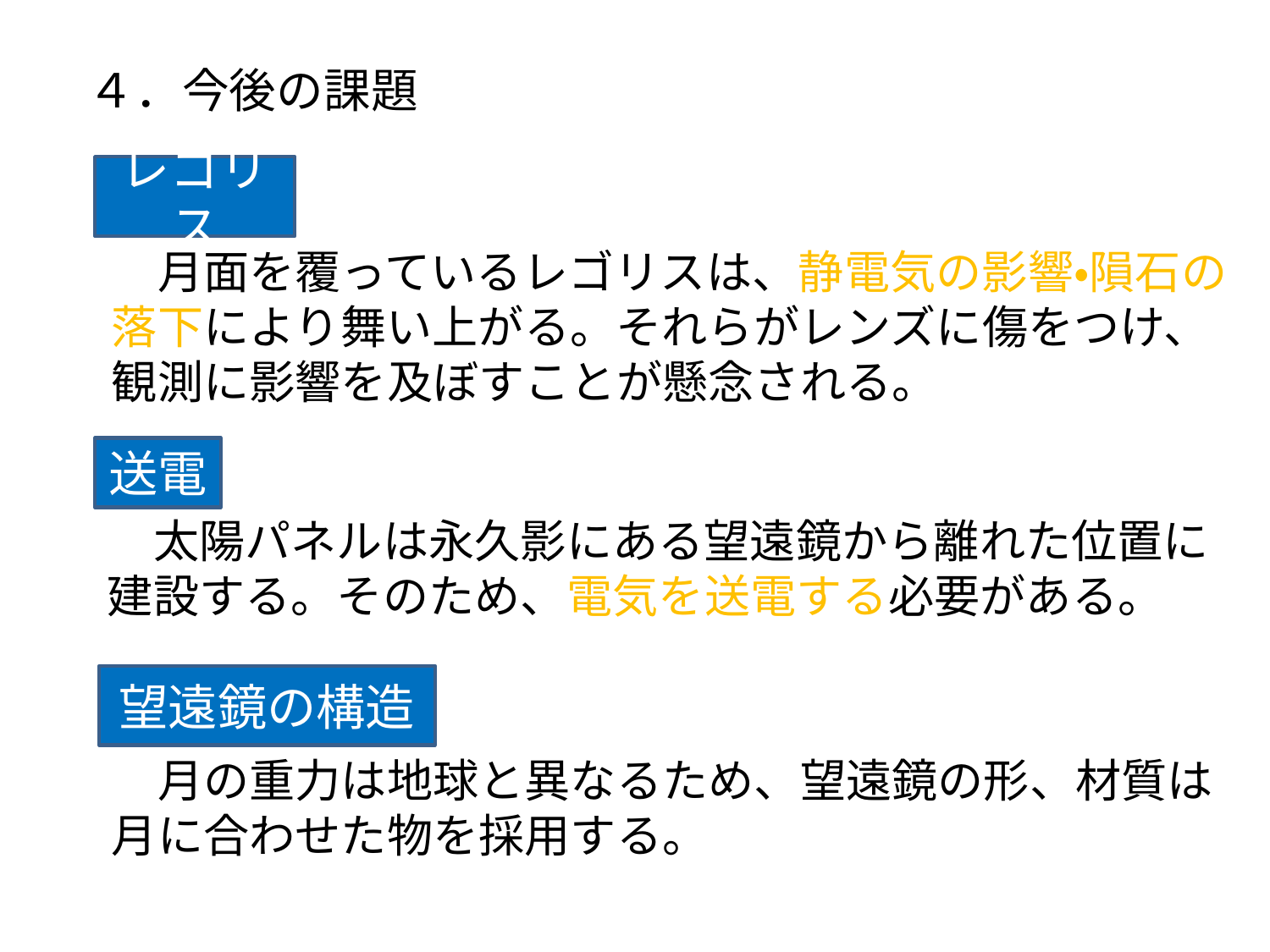

# ４．今後の課題
レゴリス
　月面を覆っているレゴリスは、静電気の影響・隕石の落下により舞い上がる。それらがレンズに傷をつけ、観測に影響を及ぼすことが懸念される。
送電
　太陽パネルは永久影にある望遠鏡から離れた位置に建設する。そのため、電気を送電する必要がある。
望遠鏡の構造
　月の重力は地球と異なるため、望遠鏡の形、材質は月に合わせた物を採用する。